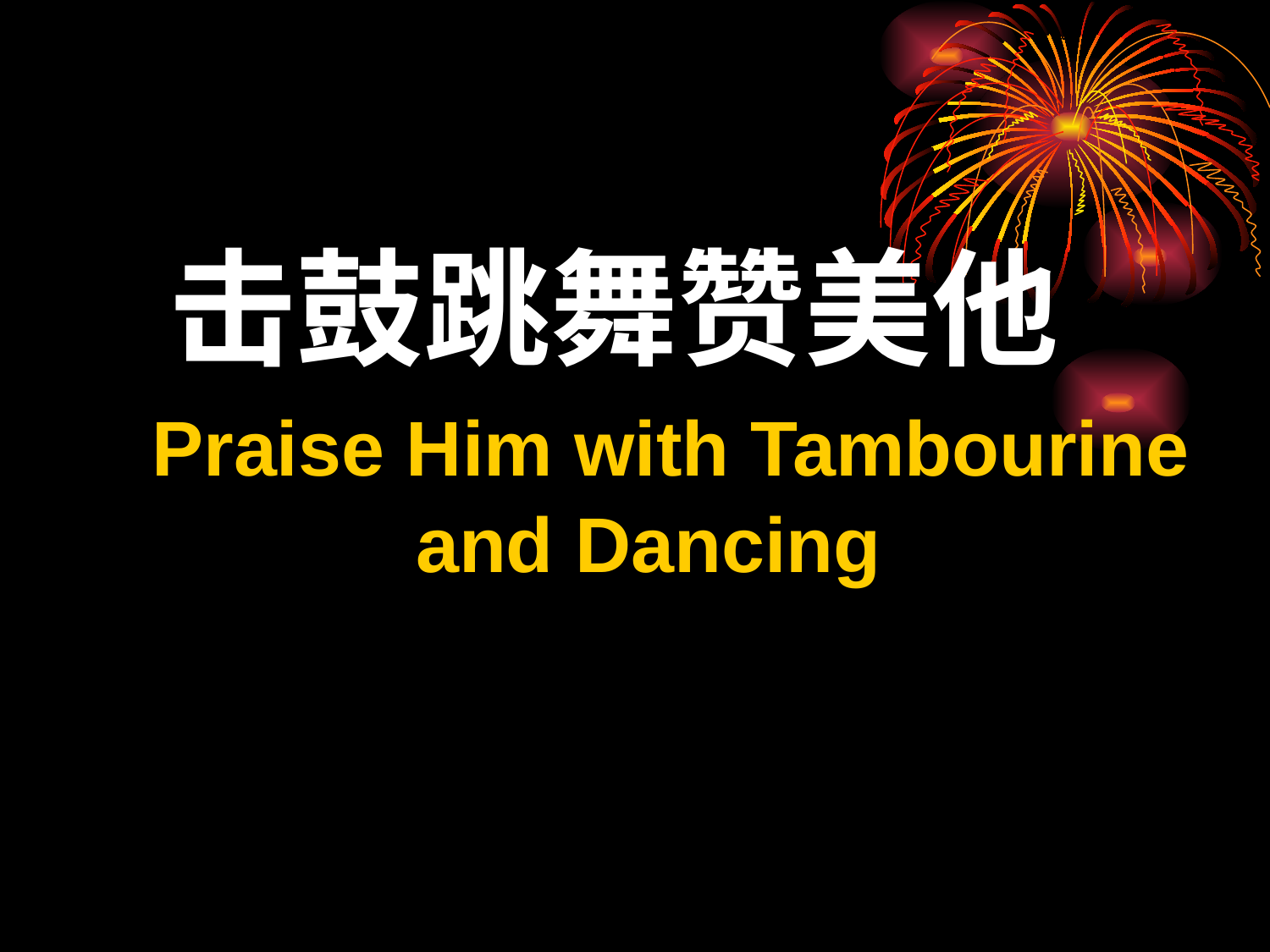

击鼓跳舞赞美他 
 Praise Him with Tambourine and Dancing